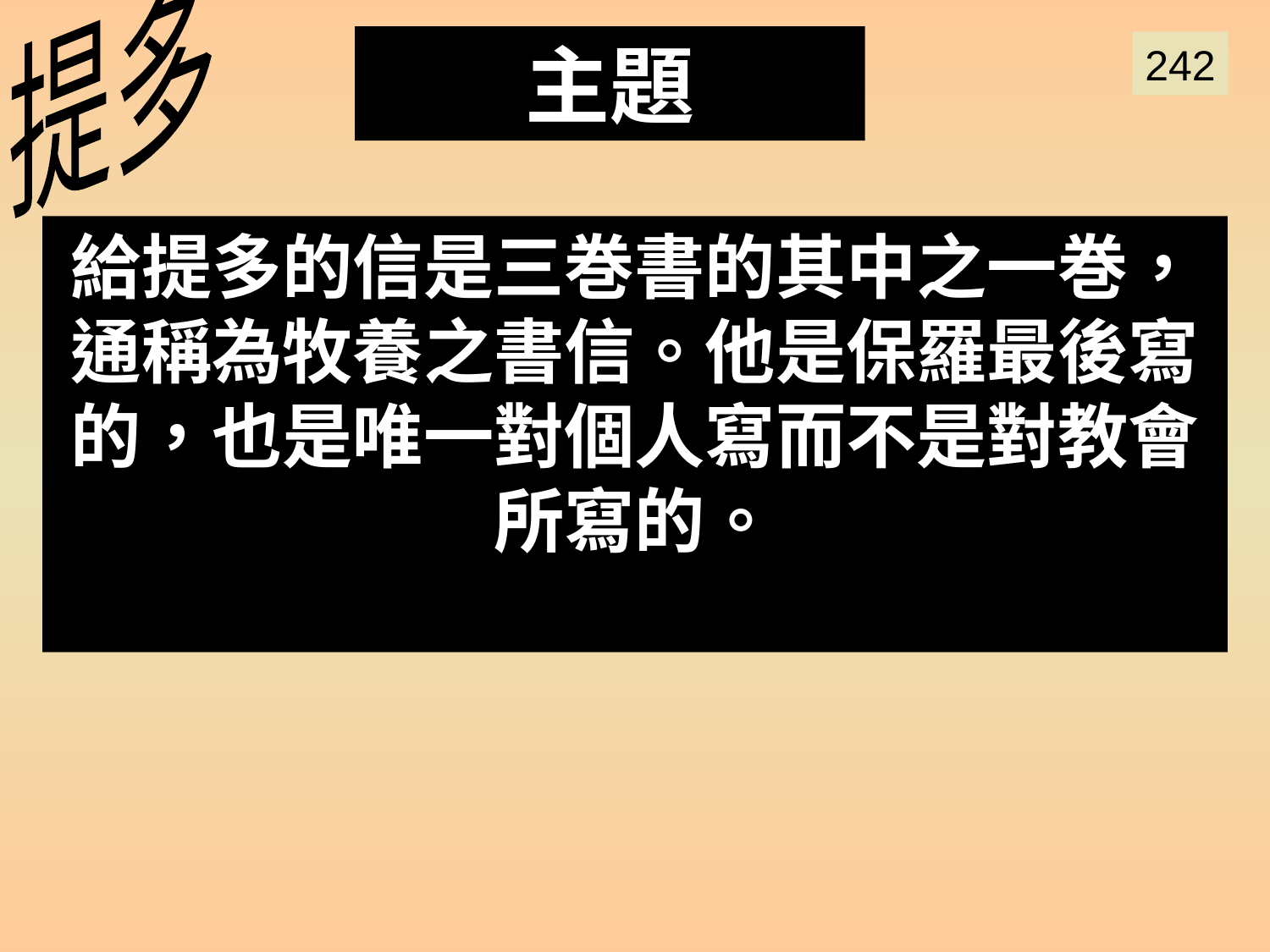

提多
主題
242
Title
給提多的信是三巻書的其中之一巻，通稱為牧養之書信。他是保羅最後寫的，也是唯一對個人寫而不是對教會所寫的。